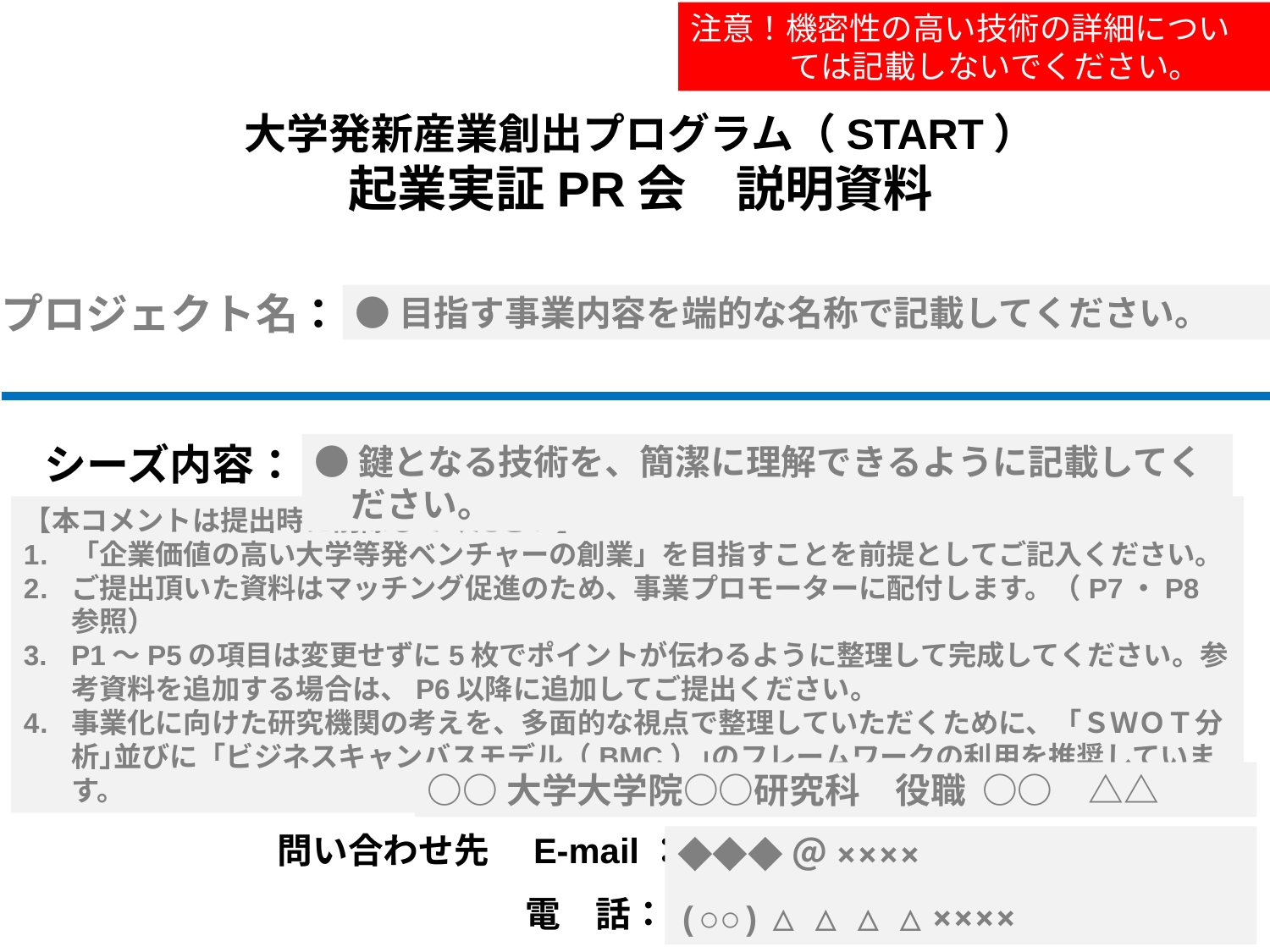

注意！機密性の高い技術の詳細については記載しないでください。
大学発新産業創出プログラム（START）
起業実証PR会　説明資料
プロジェクト名：
●目指す事業内容を端的な名称で記載してください。
シーズ内容：
●鍵となる技術を、簡潔に理解できるように記載してください。
【本コメントは提出時に削除してください】
「企業価値の高い大学等発ベンチャーの創業」を目指すことを前提としてご記入ください。
ご提出頂いた資料はマッチング促進のため、事業プロモーターに配付します。（P7・P8参照）
P1～P5の項目は変更せずに5枚でポイントが伝わるように整理して完成してください。参考資料を追加する場合は、P6以降に追加してご提出ください。
事業化に向けた研究機関の考えを、多面的な視点で整理していただくために、「ＳＷＯＴ分析｣並びに「ビジネスキャンバスモデル（BMC）｣のフレームワークの利用を推奨しています。
代表者：
問い合わせ先　E-mail：
　　　　　　　電　話：
○○大学大学院○○研究科　役職  ○○　△△
◆◆◆＠××××
(○○)△△△△××××